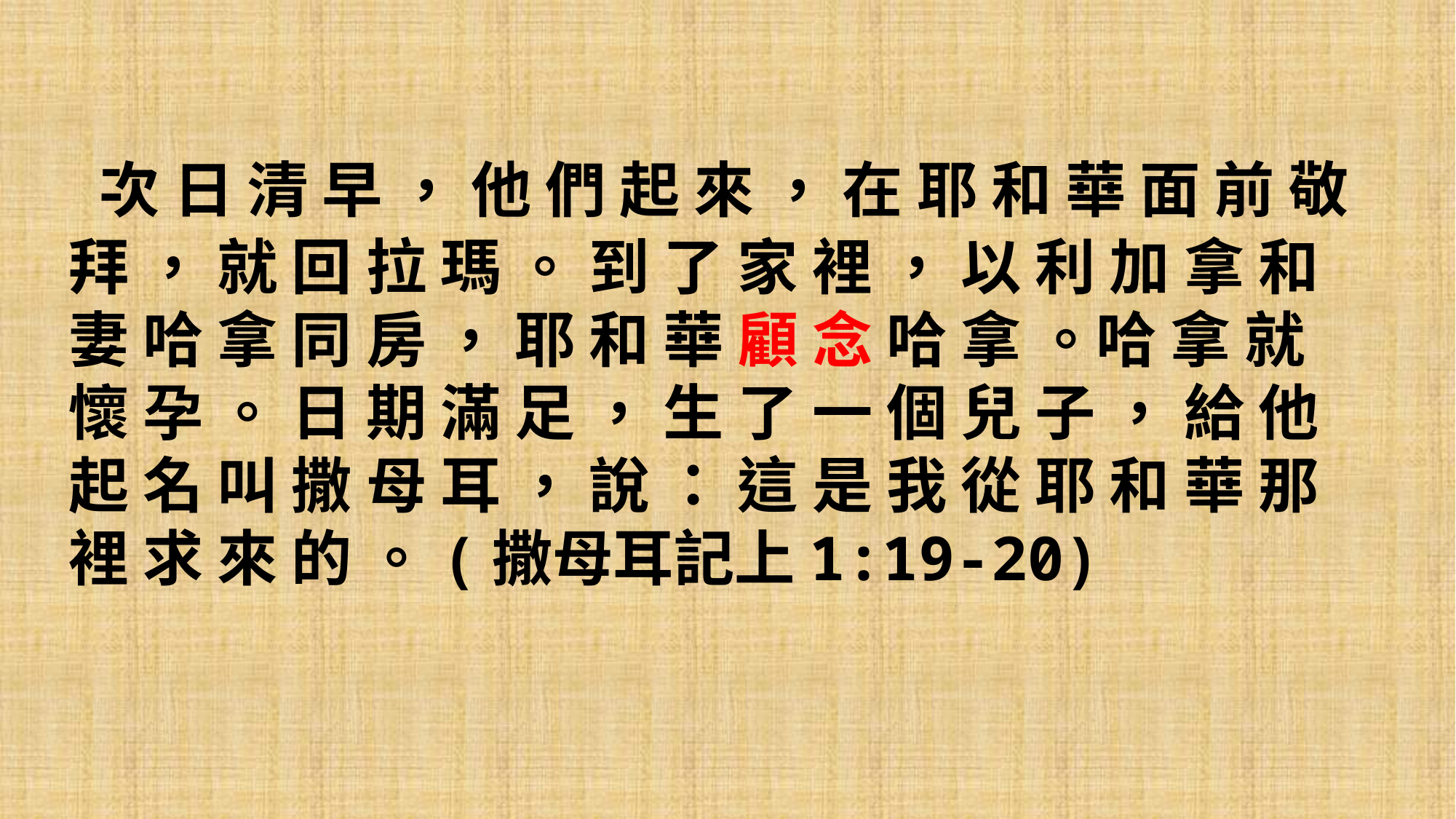

次 日 清 早 ， 他 們 起 來 ， 在 耶 和 華 面 前 敬 拜 ， 就 回 拉 瑪 。 到 了 家 裡 ， 以 利 加 拿 和 妻 哈 拿 同 房 ， 耶 和 華 顧 念 哈 拿 。哈 拿 就 懷 孕 。 日 期 滿 足 ， 生 了 一 個 兒 子 ， 給 他 起 名 叫 撒 母 耳 ， 說 ： 這 是 我 從 耶 和 華 那 裡 求 來 的 。(撒母耳記上1:19-20)